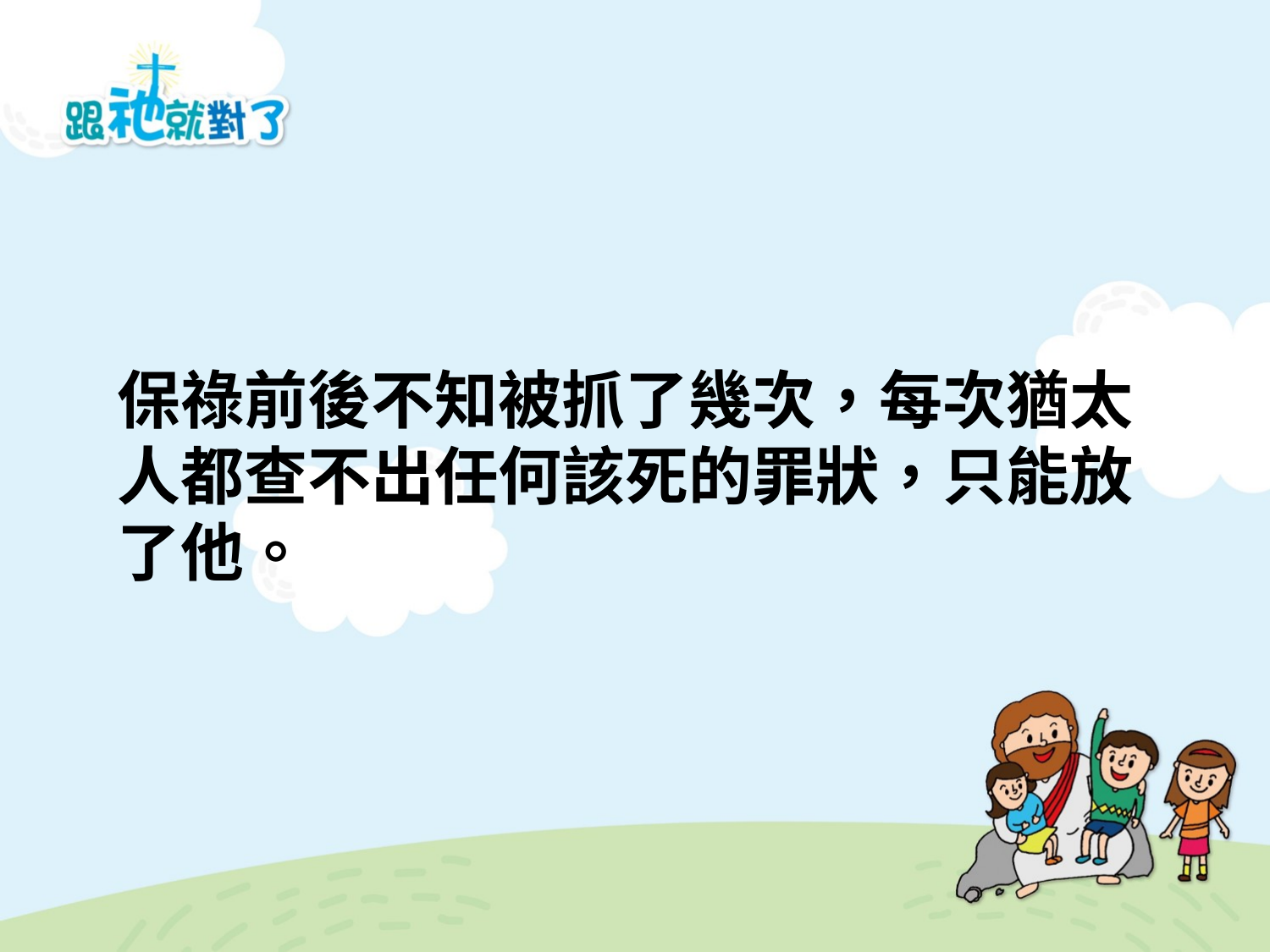

保祿前後不知被抓了幾次，每次猶太人都查不出任何該死的罪狀，只能放了他。